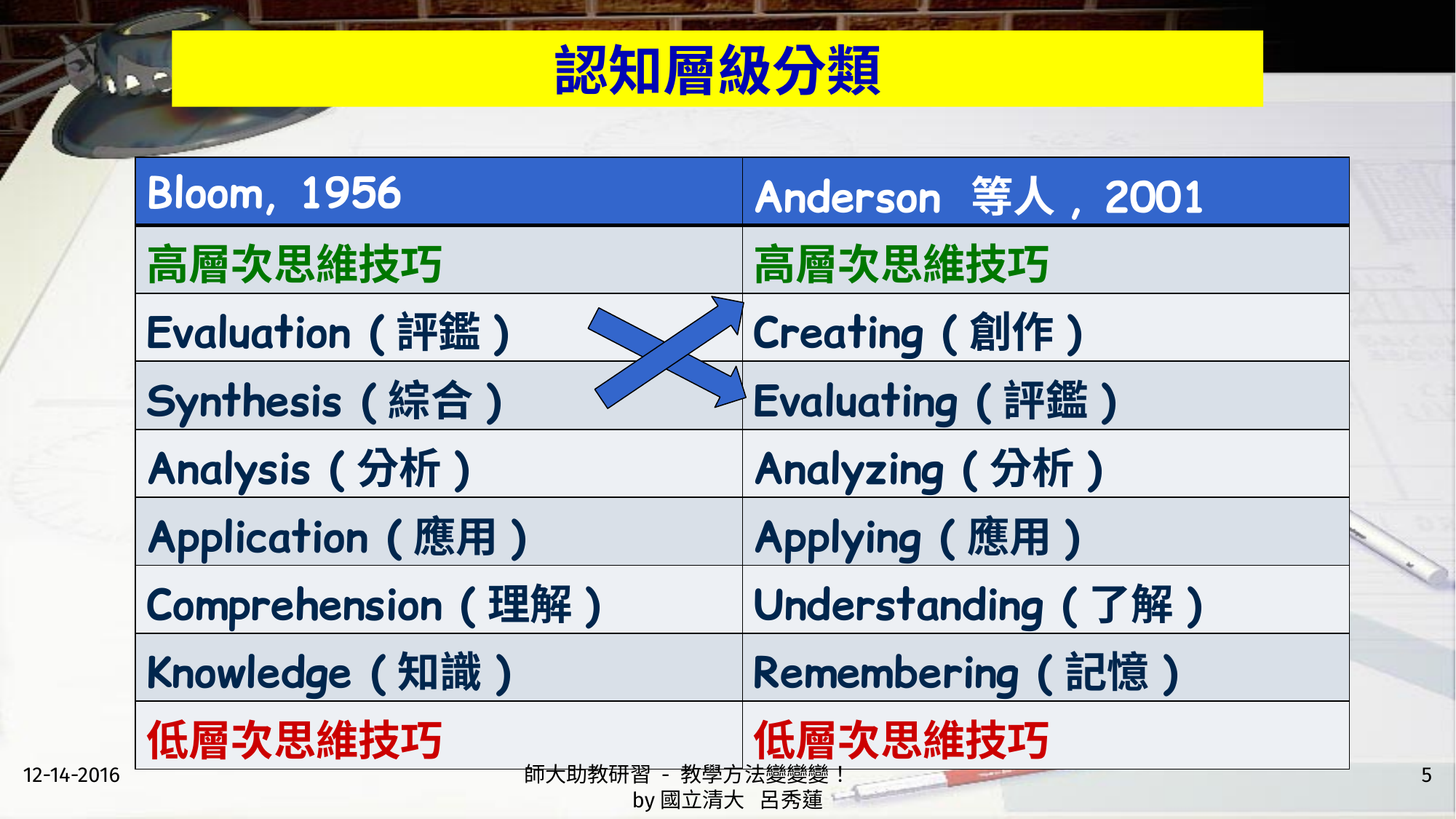

認知層級分類
| Bloom, 1956 | Anderson 等人, 2001 |
| --- | --- |
| 高層次思維技巧 | 高層次思維技巧 |
| Evaluation (評鑑) | Creating (創作) |
| Synthesis (綜合) | Evaluating (評鑑) |
| Analysis (分析) | Analyzing (分析) |
| Application (應用) | Applying (應用) |
| Comprehension (理解) | Understanding (了解) |
| Knowledge (知識) | Remembering (記憶) |
| 低層次思維技巧 | 低層次思維技巧 |

12-14-2016
師大助教研習 - 教學方法變變變！                  by國立清大   呂秀蓮
5